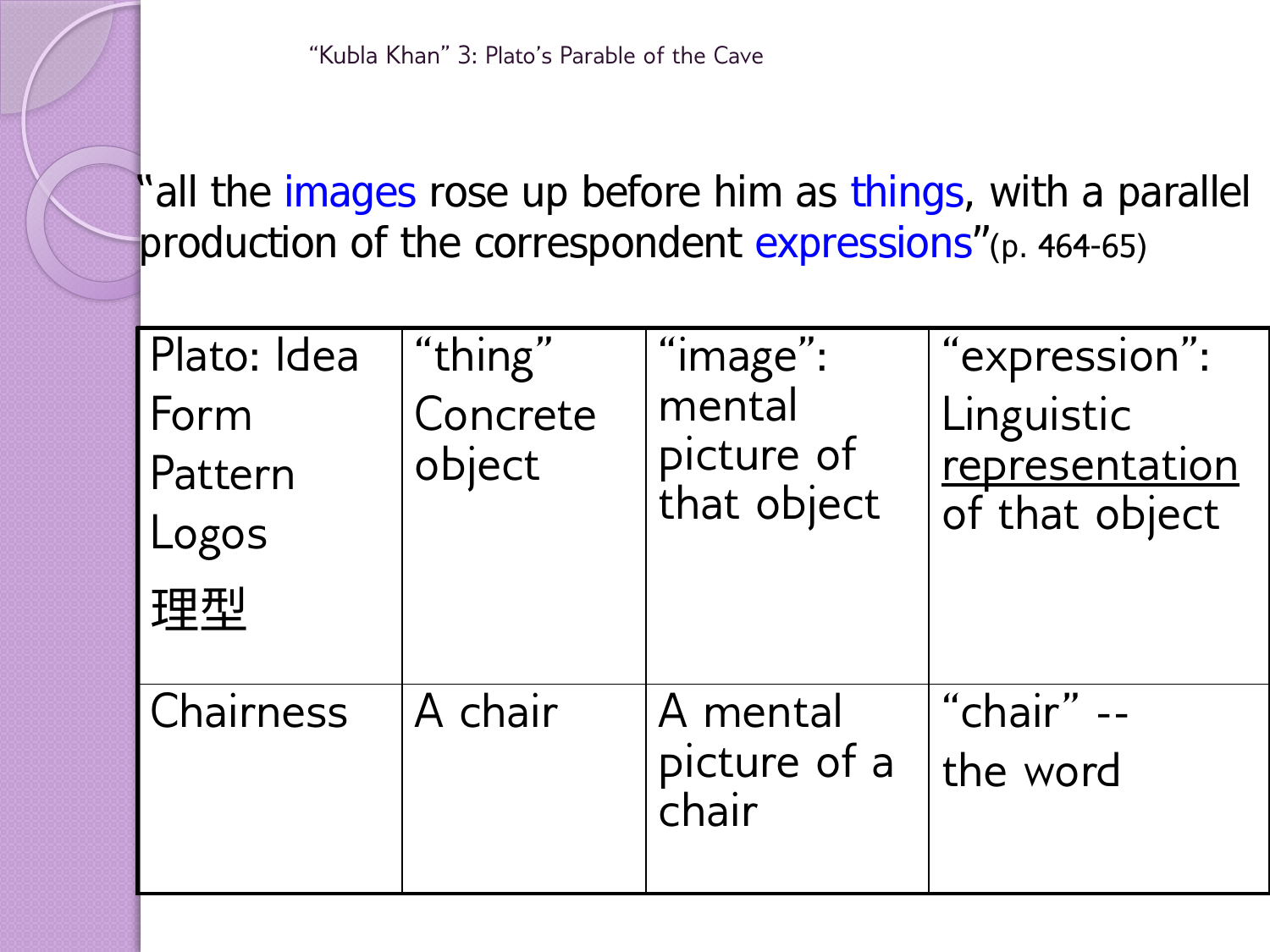

# “Kubla Khan” 3: Plato’s Parable of the Cave
“all the images rose up before him as things, with a parallel production of the correspondent expressions”(p. 464-65)
| Plato: Idea Form Pattern Logos 理型 | “thing” Concrete object | “image”: mental picture of that object | “expression”: Linguistic representation of that object |
| --- | --- | --- | --- |
| Chairness | A chair | A mental picture of a chair | “chair” -- the word |